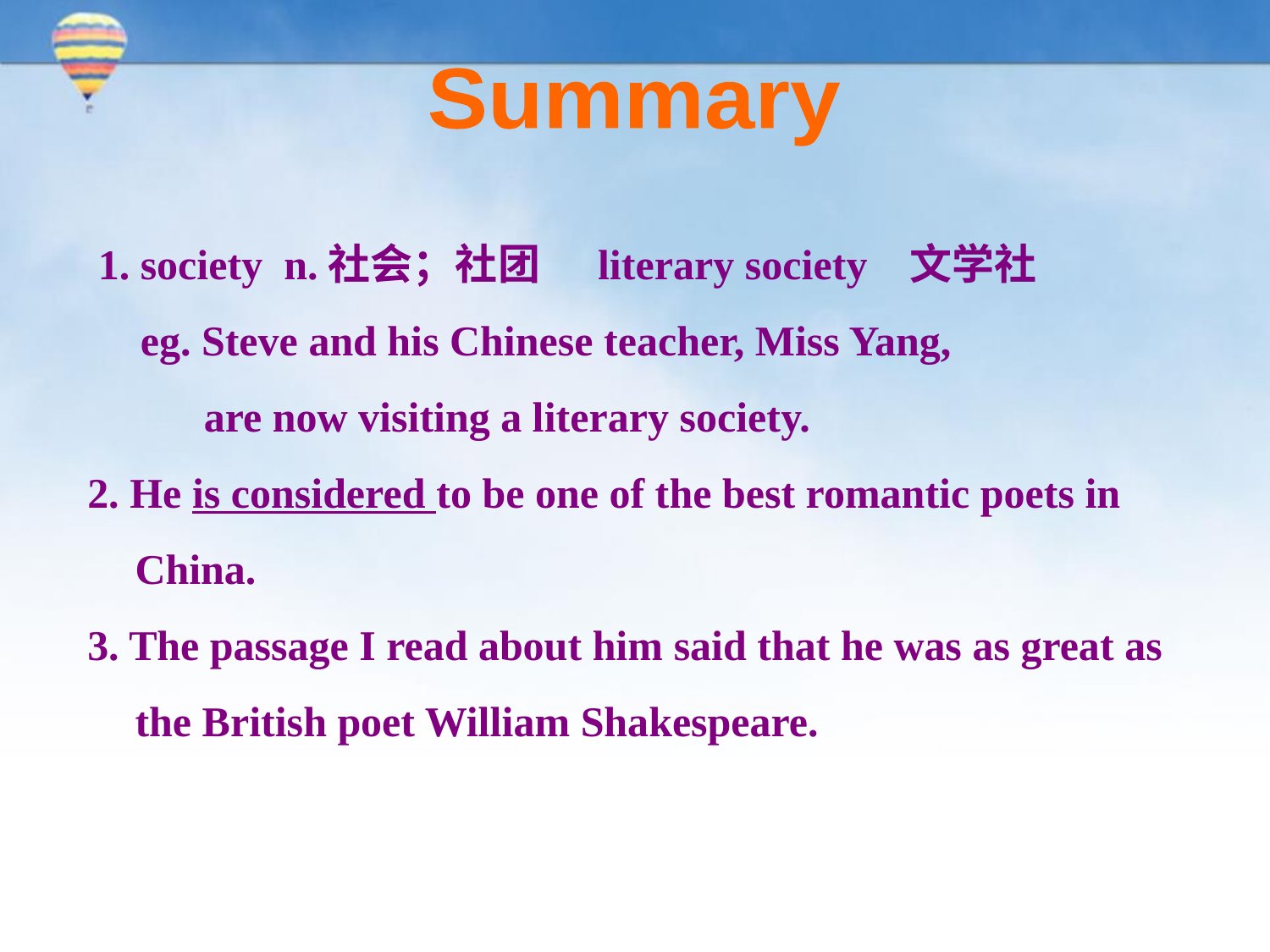

Summary
 1. society  n.社会；社团     literary society   文学社
     eg. Steve and his Chinese teacher, Miss Yang,
           are now visiting a literary society.
2. He is considered to be one of the best romantic poets in China.
3. The passage I read about him said that he was as great as the British poet William Shakespeare.